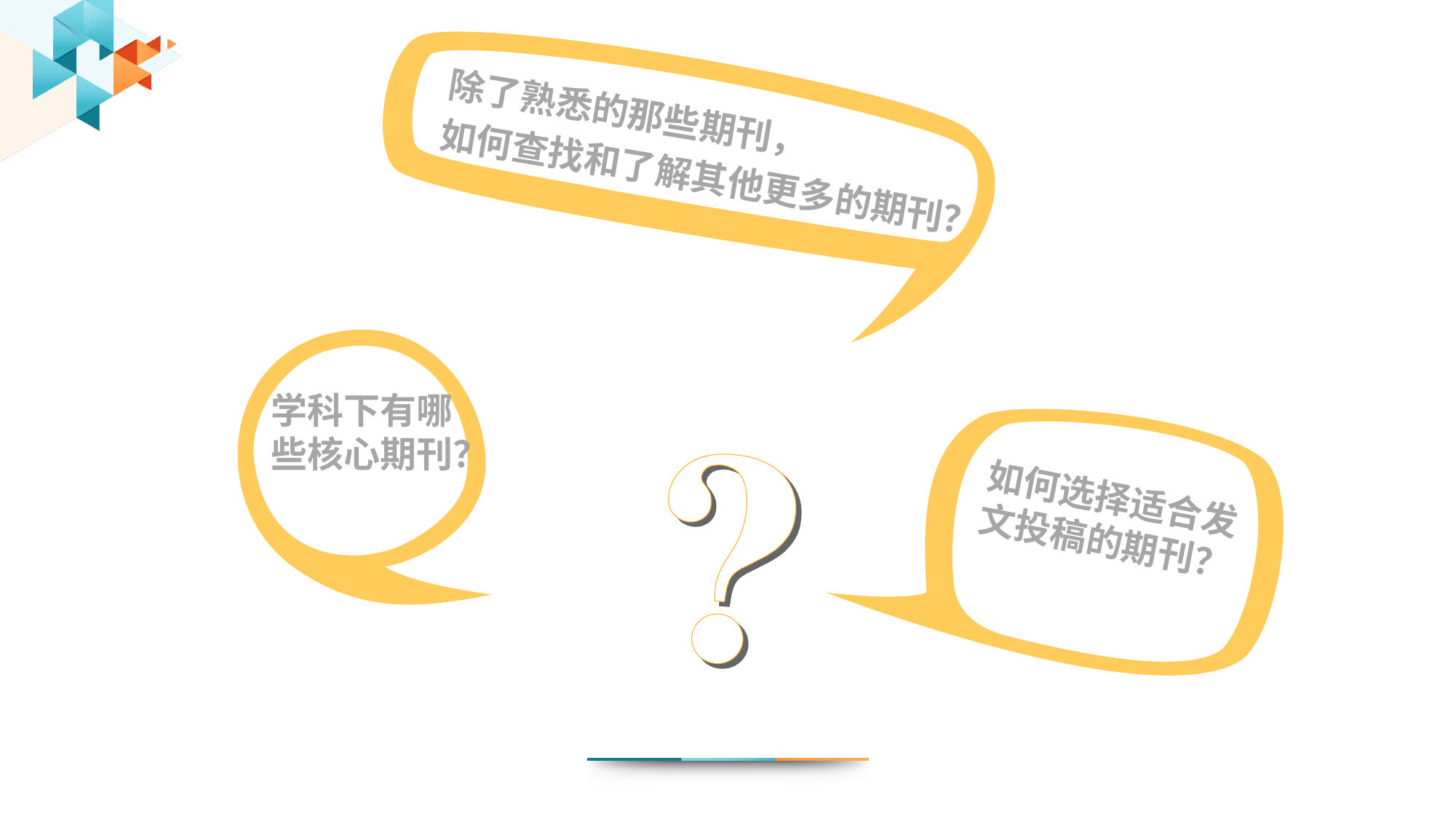

除了熟悉的那些期刊，
如何查找和了解其他更多的期刊？

学科下有哪些核心期刊？

如何选择适合发文投稿的期刊？